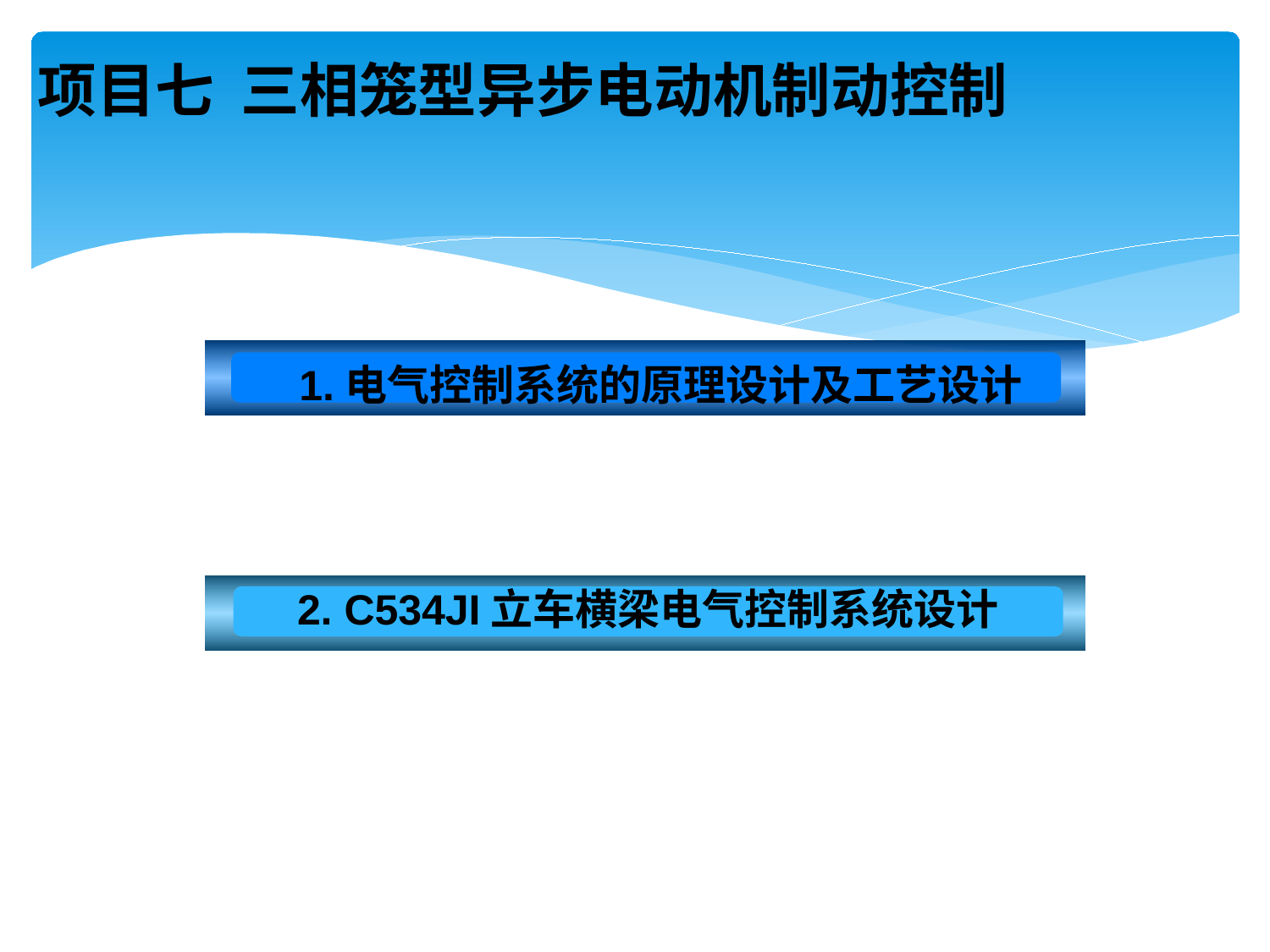

# 项目七  三相笼型异步电动机制动控制

 1.电气控制系统的原理设计及工艺设计

 2. C534JI立车横梁电气控制系统设计